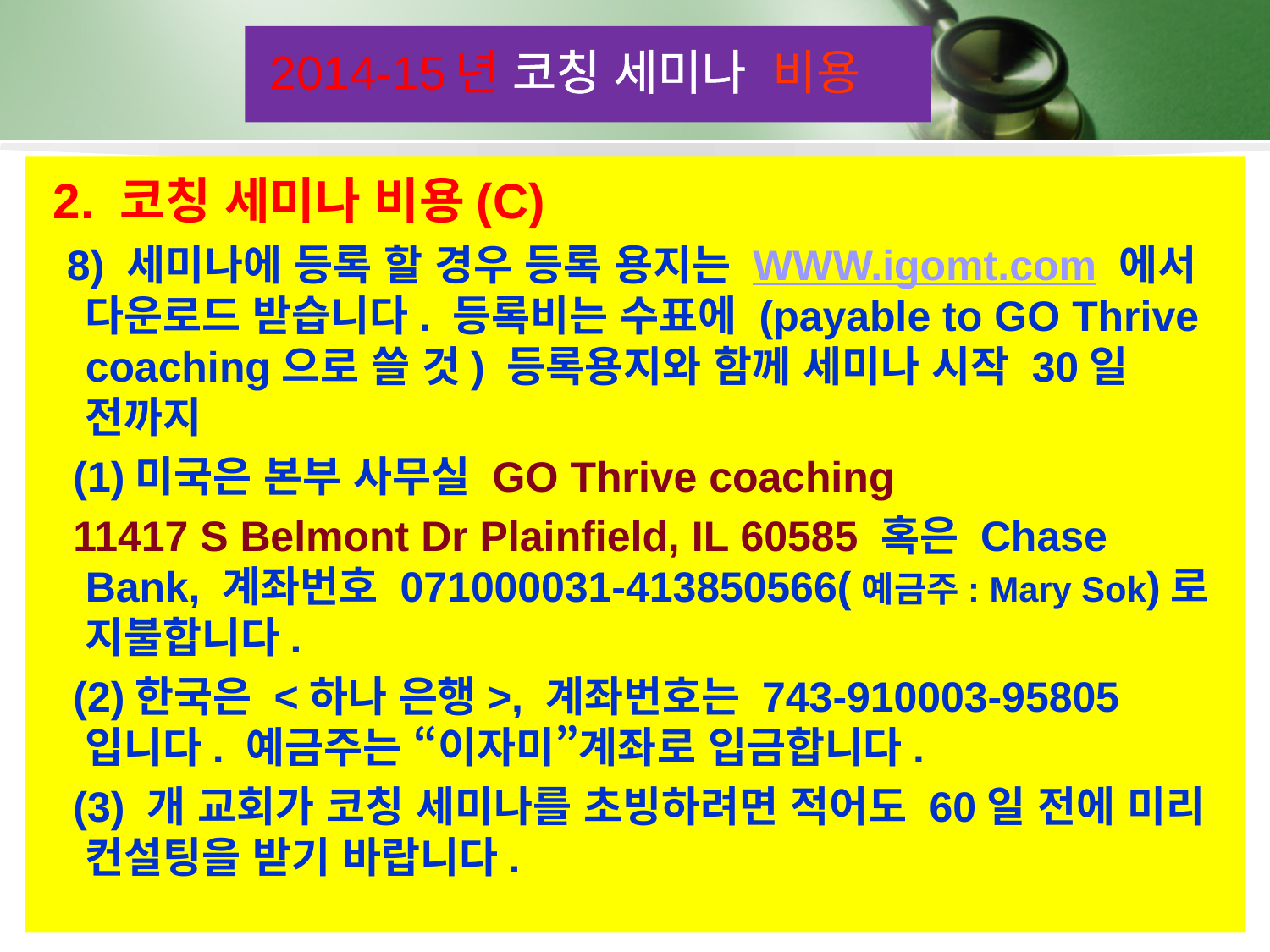

2014-15년 코칭 세미나  비용
 2. 코칭 세미나 비용(C)
   8) 세미나에 등록 할 경우 등록 용지는 WWW.igomt.com 에서 다운로드 받습니다. 등록비는 수표에 (payable to GO Thrive coaching으로 쓸 것) 등록용지와 함께 세미나 시작 30일 전까지
   (1)미국은 본부 사무실 GO Thrive coaching
   11417 S Belmont Dr Plainfield, IL 60585 혹은 Chase Bank, 계좌번호 071000031-413850566(예금주: Mary Sok)로 지불합니다.
   (2)한국은 <하나 은행>, 계좌번호는 743-910003-95805입니다. 예금주는 “이자미”계좌로 입금합니다.
   (3) 개 교회가 코칭 세미나를 초빙하려면 적어도 60일 전에 미리 컨설팅을 받기 바랍니다.